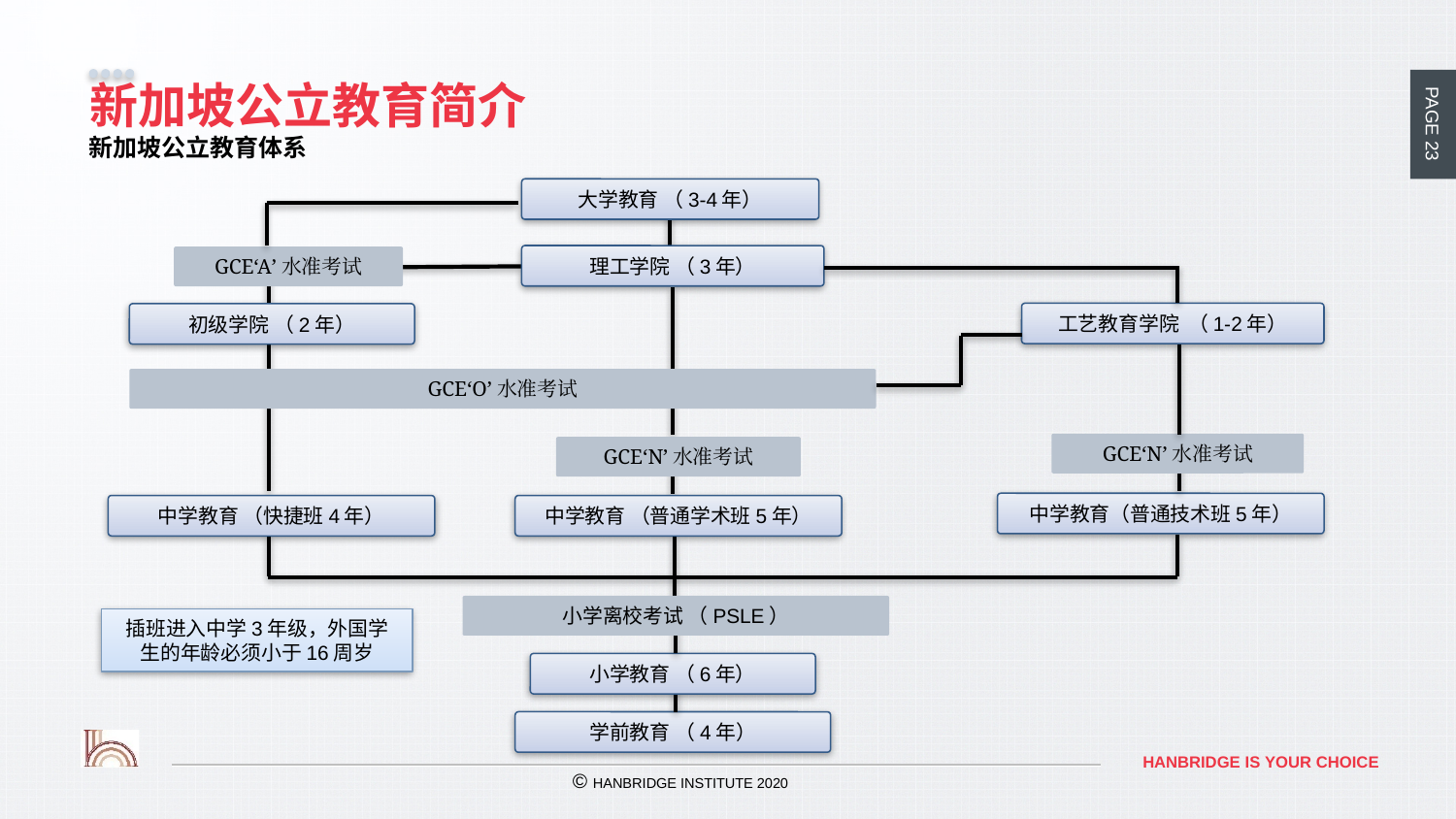

# 新加坡公立教育简介
新加坡公立教育体系

大学教育 （3-4年）
理工学院 （3年）
GCE‘A’水准考试
工艺教育学院  （1-2年）
初级学院 （2年）
GCE‘O’水准考试
GCE‘N’水准考试
GCE‘N’水准考试
中学教育（普通技术班5年）
中学教育 （快捷班4年）
中学教育 （普通学术班5年）
小学离校考试 （PSLE）
插班进入中学3年级，外国学生的年龄必须小于16周岁
小学教育 （6年）
学前教育 （4年）